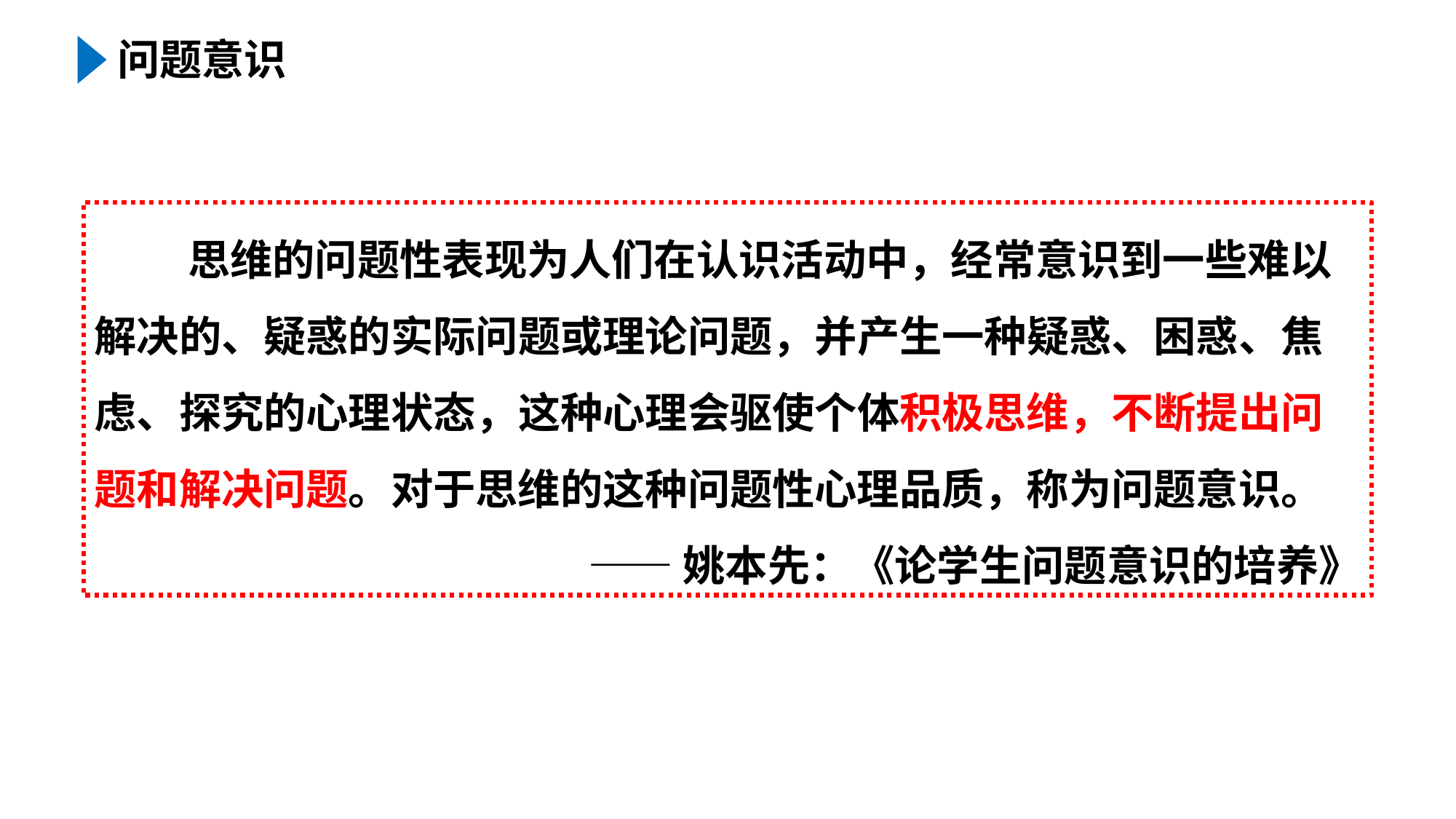

问题意识

   思维的问题性表现为人们在认识活动中，经常意识到一些难以解决的、疑惑的实际问题或理论问题，并产生一种疑惑、困惑、焦虑、探究的心理状态，这种心理会驱使个体积极思维，不断提出问题和解决问题。对于思维的这种问题性心理品质，称为问题意识。
——姚本先：《论学生问题意识的培养》